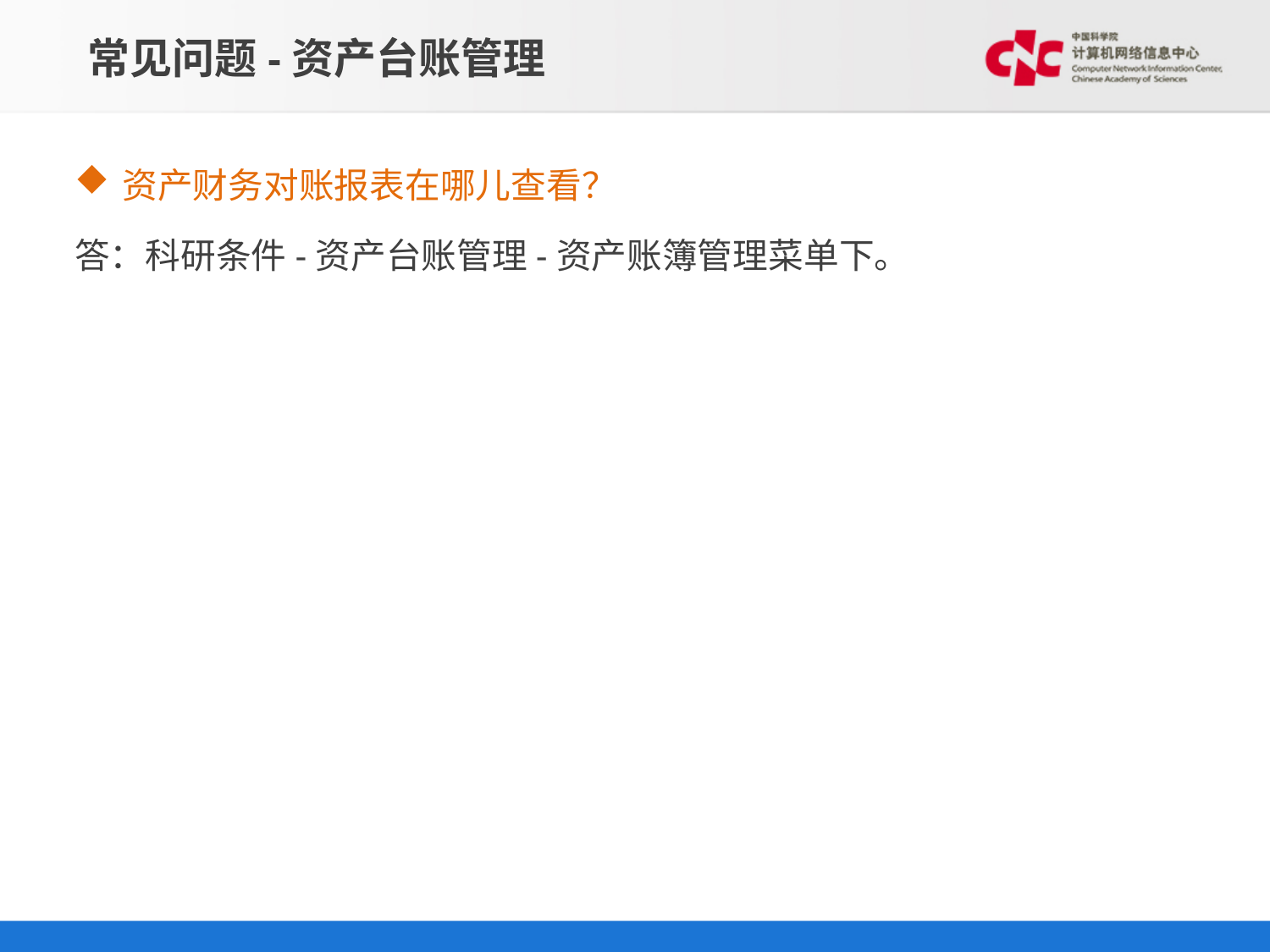

# 常见问题-资产台账管理
资产财务对账报表在哪儿查看？
答：科研条件-资产台账管理-资产账簿管理菜单下。